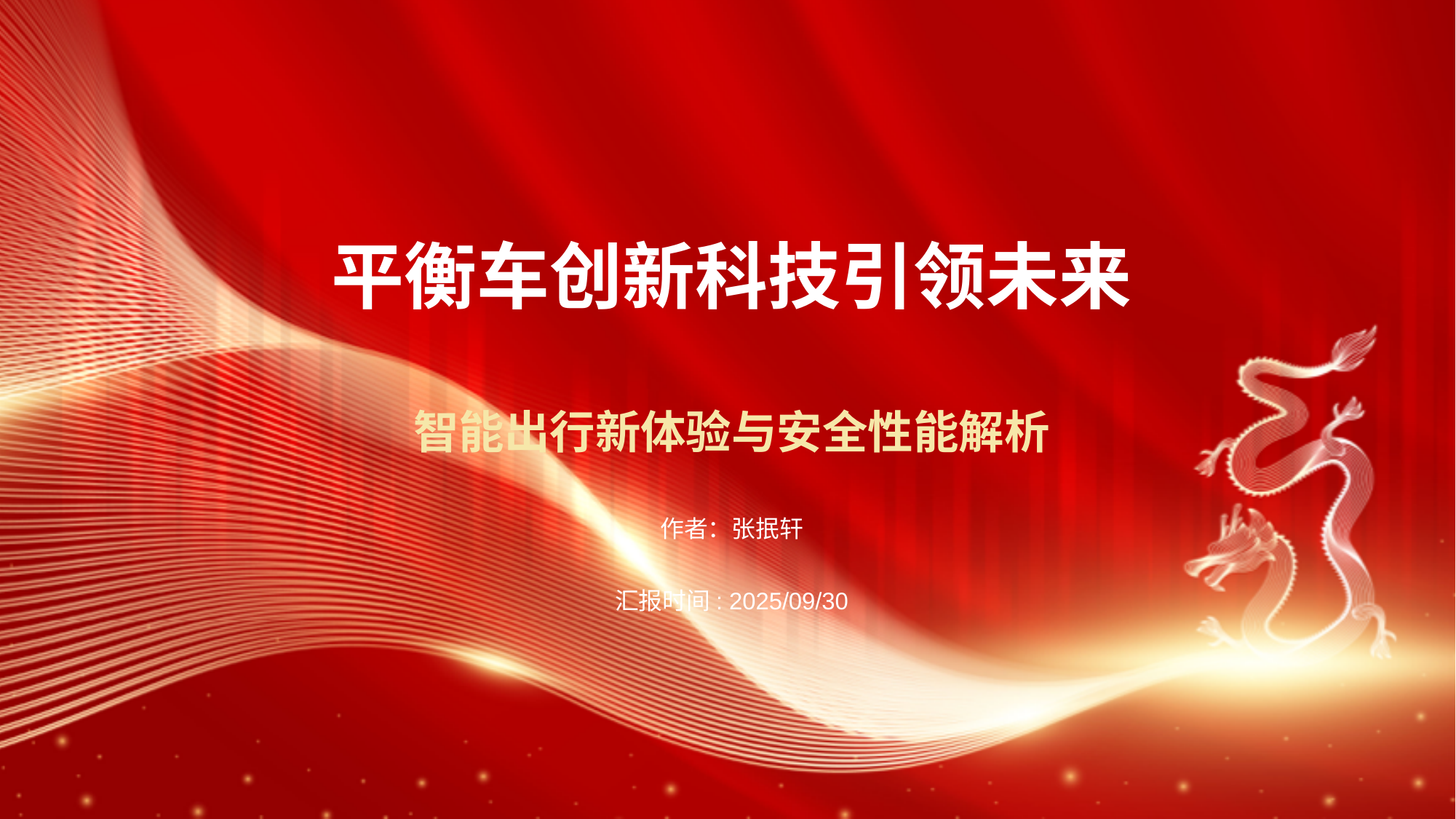

平衡车创新科技引领未来
智能出行新体验与安全性能解析

作者：张抿轩

汇报时间: 2025/09/30